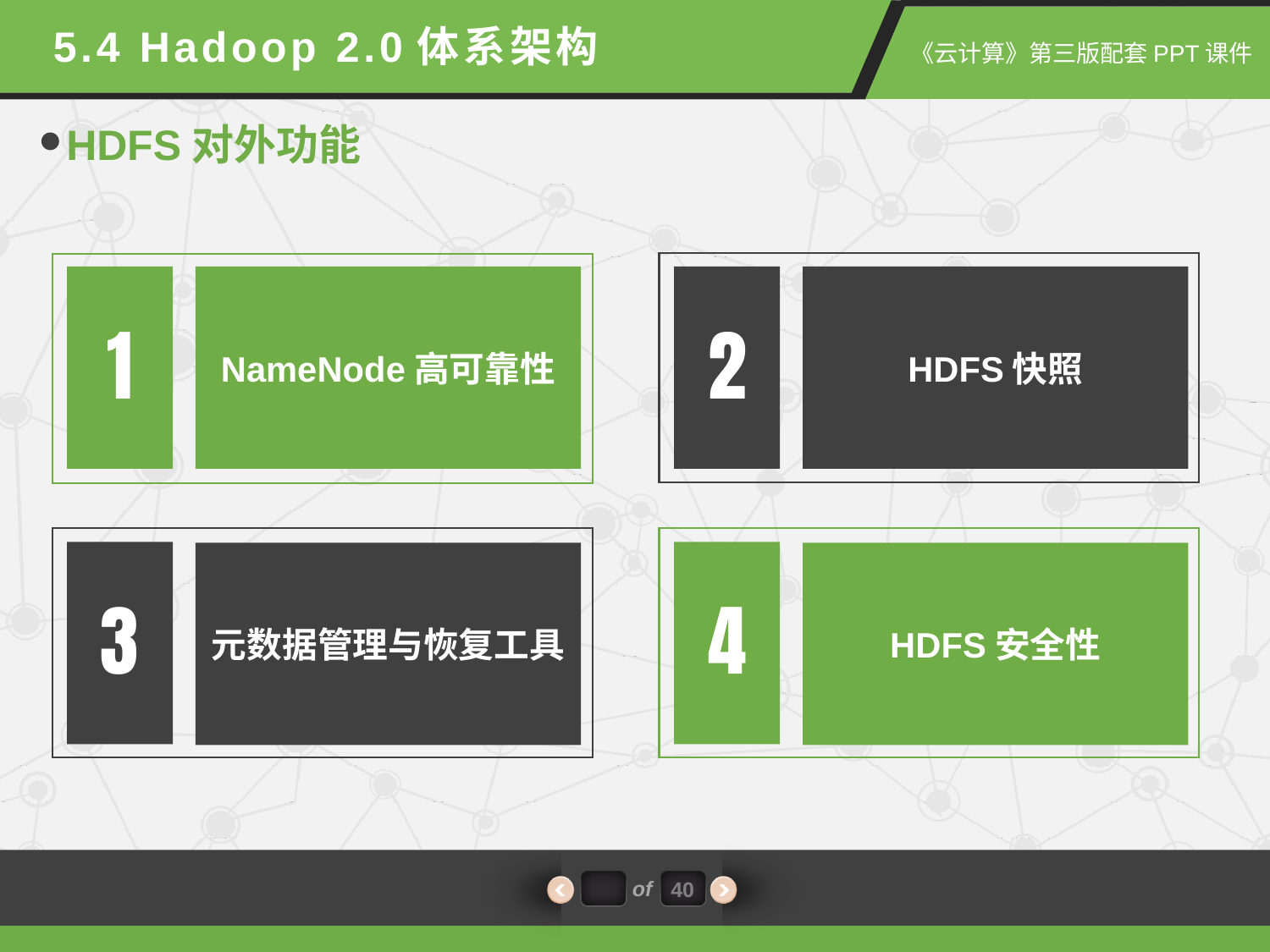

5.4 Hadoop 2.0体系架构
HDFS对外功能

1
NameNode高可靠性
2
HDFS快照

3
4
元数据管理与恢复工具
HDFS安全性
30